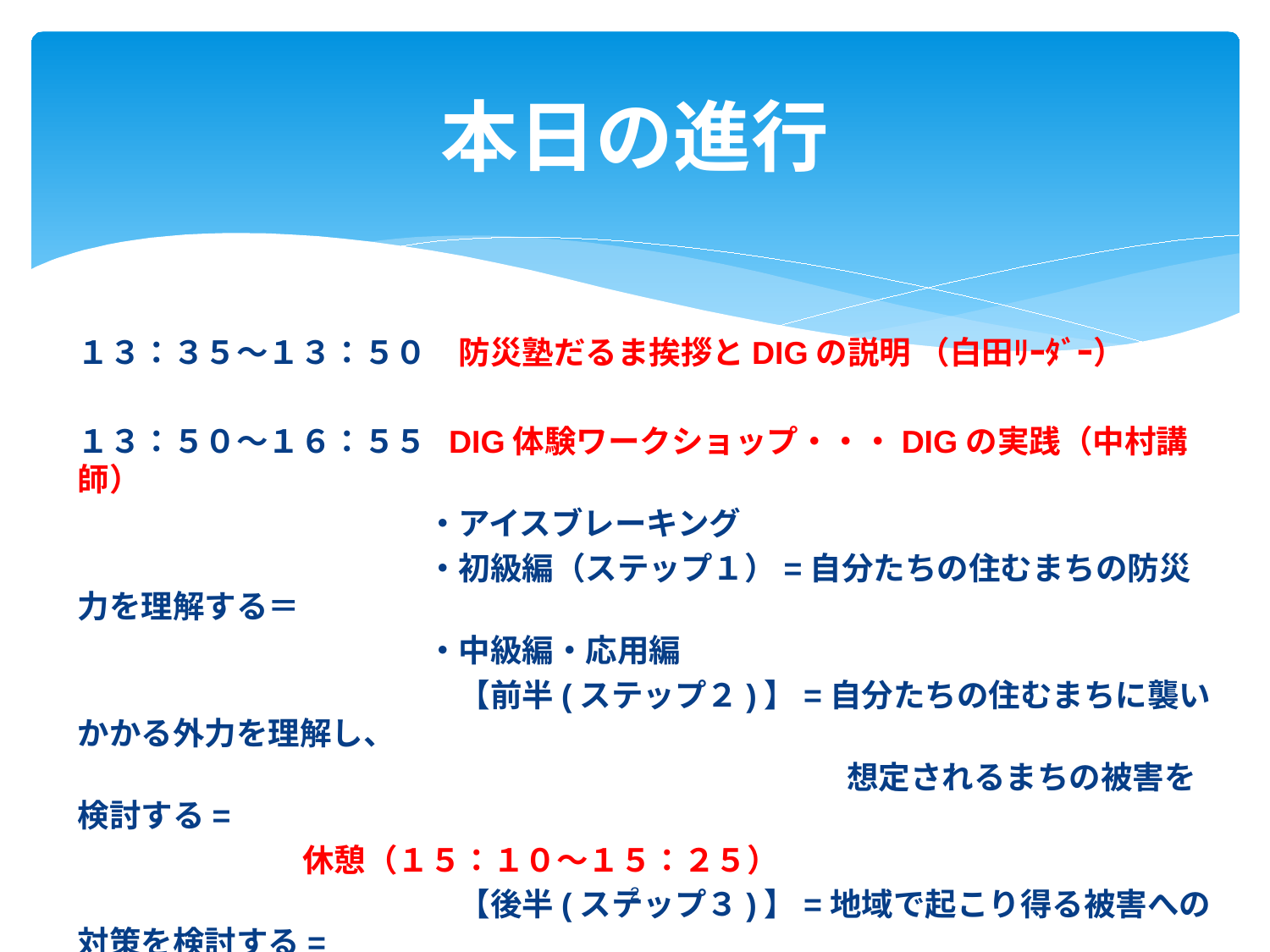

# 本日の進行
１３：３５～１３：５０　防災塾だるま挨拶とDIGの説明 （白田ﾘｰﾀﾞｰ）

１３：５０～１６：５５  DIG体験ワークショップ・・・DIGの実践（中村講師）
　　　　　　　　　　　・アイスブレーキング
　　　　　　　　　　　・初級編（ステップ１）=自分たちの住むまちの防災力を理解する＝
　　　　　　　　　　　・中級編・応用編
　　　　　　　　　　　　【前半(ステップ２)】=自分たちの住むまちに襲いかかる外力を理解し、
　　　　　　　　　　　　　　　　　　　 　　　　　想定されるまちの被害を検討する=
　　                  　休憩（１５：１０～１５：２５）
　　　　　　　　　　　　【後半(ステップ３)】=地域で起こり得る被害への対策を検討する=
　　　　　　　　　　　・評価・検証（ステップ４：グループ発表・討論）
　　　　　　　　　　　　　　　　　　　　　　　=訓練を通じての「気づき（発見）を共有する=

2